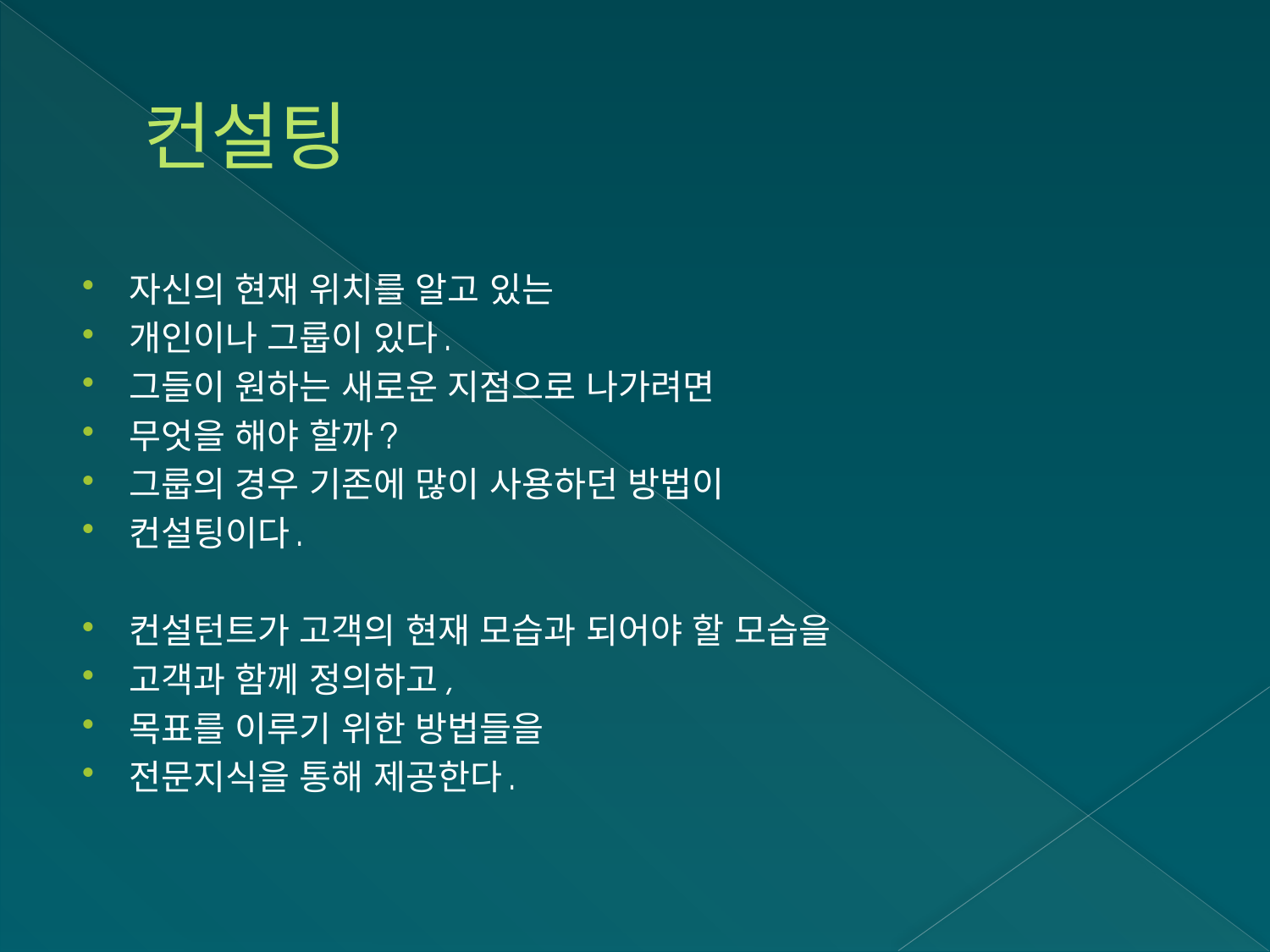

# 컨설팅
자신의 현재 위치를 알고 있는
개인이나 그룹이 있다.
그들이 원하는 새로운 지점으로 나가려면
무엇을 해야 할까?
그룹의 경우 기존에 많이 사용하던 방법이
컨설팅이다.

컨설턴트가 고객의 현재 모습과 되어야 할 모습을
고객과 함께 정의하고,
목표를 이루기 위한 방법들을
전문지식을 통해 제공한다.